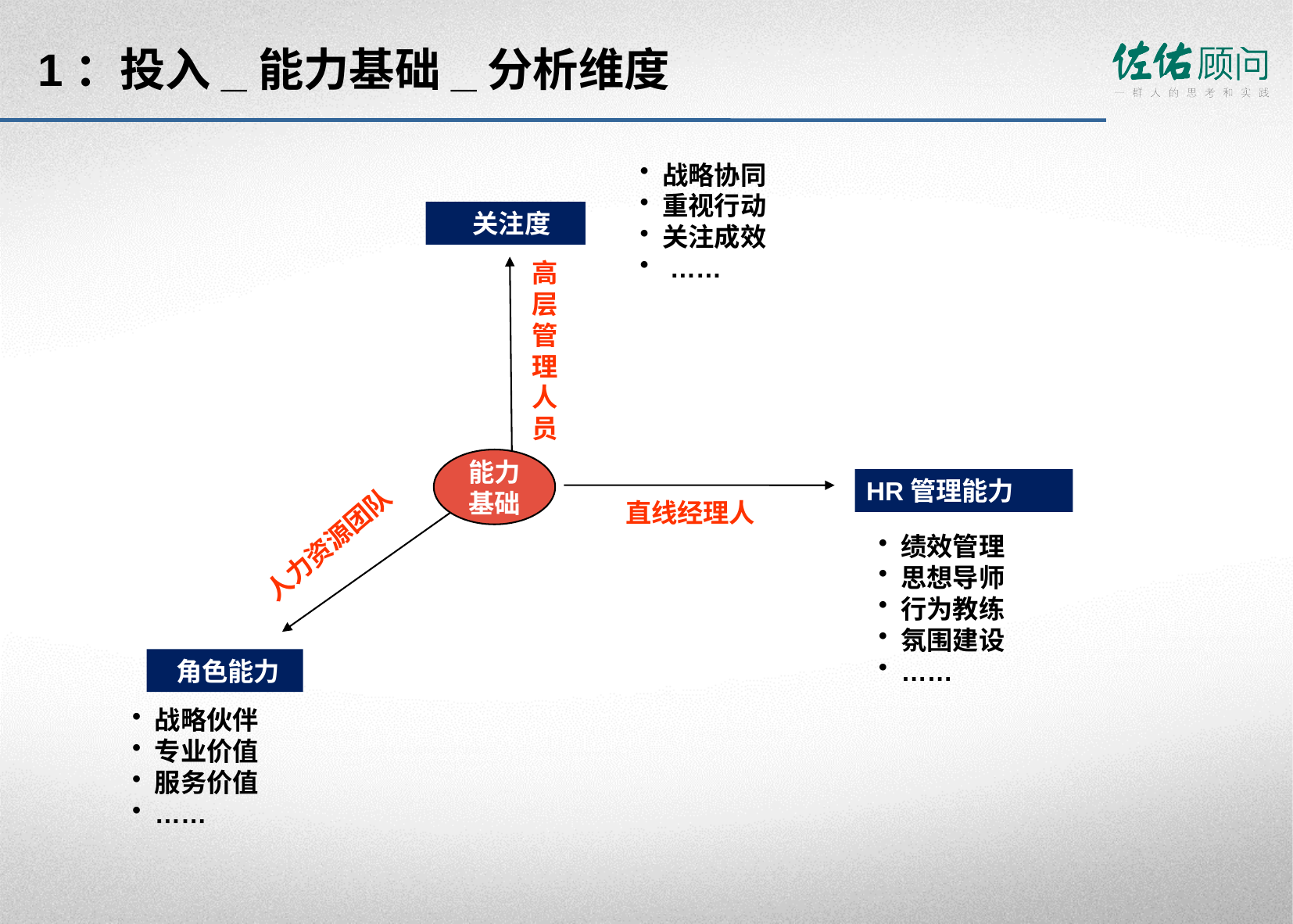

# 1：投入_能力基础_分析维度
战略协同
重视行动
关注成效
 ……
     关注度
高层管理人员

思考：XX集团提出直线经理人员带队伍能力？
能力
基础

HR管理能力

直线经理人
人力资源团队
绩效管理
思想导师
行为教练
氛围建设
……

  角色能力
战略伙伴
专业价值
服务价值
……